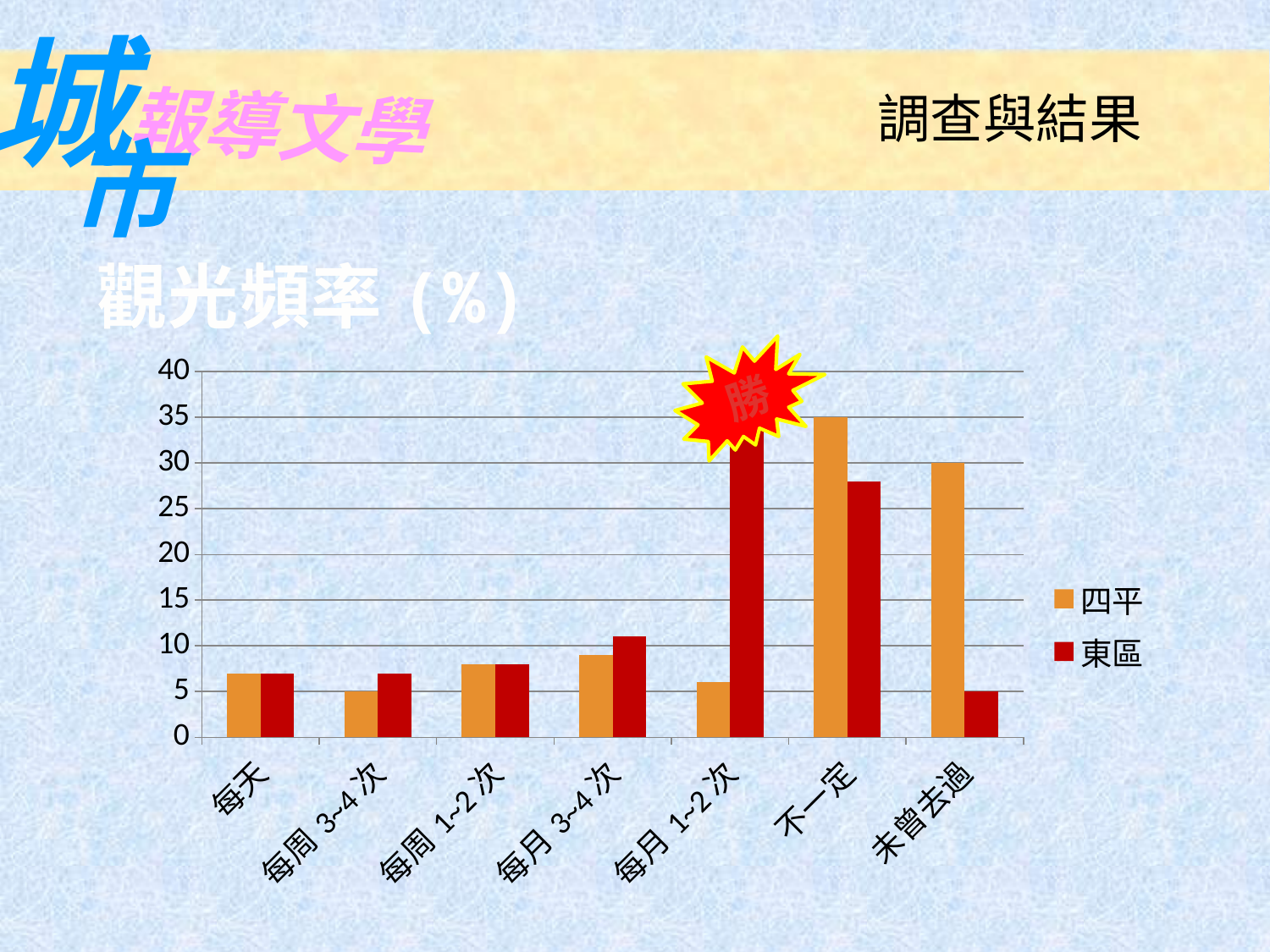

城

報導文學
市
調查與結果
觀光頻率(%)

勝

### Chart

| Category | 四平 | 東區 |
|---|---|---|
| 每天 | 7.0 | 7.0 |
| 每周3~4次 | 5.0 | 7.0 |
| 每周1~2次 | 8.0 | 8.0 |
| 每月3~4次 | 9.0 | 11.0 |
| 每月1~2次 | 6.0 | 34.0 |
| 不一定 | 35.0 | 28.0 |
| 未曾去過 | 30.0 | 5.0 |